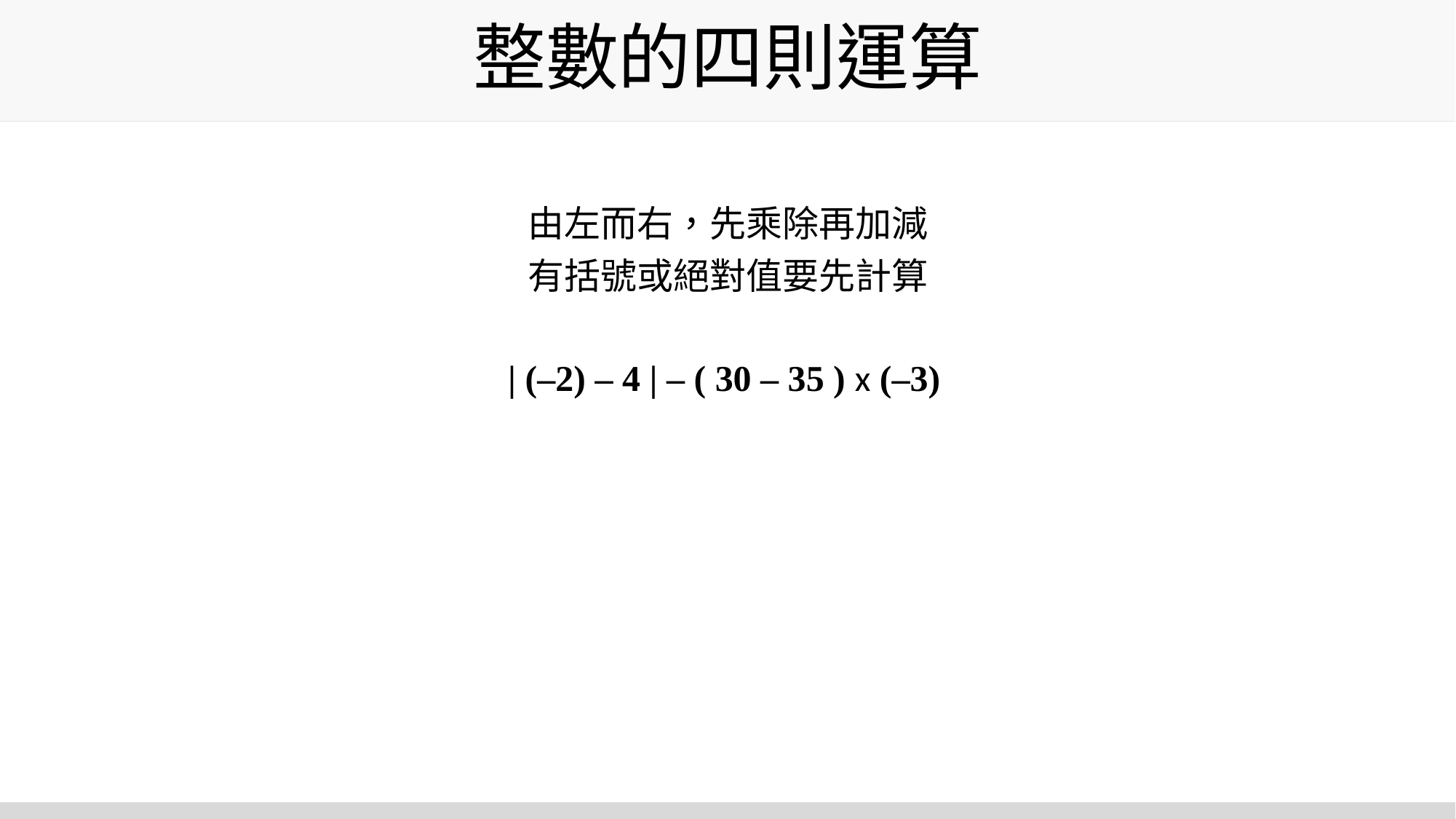

# 整數的四則運算
由左而右，先乘除再加減
有括號或絕對值要先計算
| (–2) – 4 | – ( 30 – 35 ) x (–3)